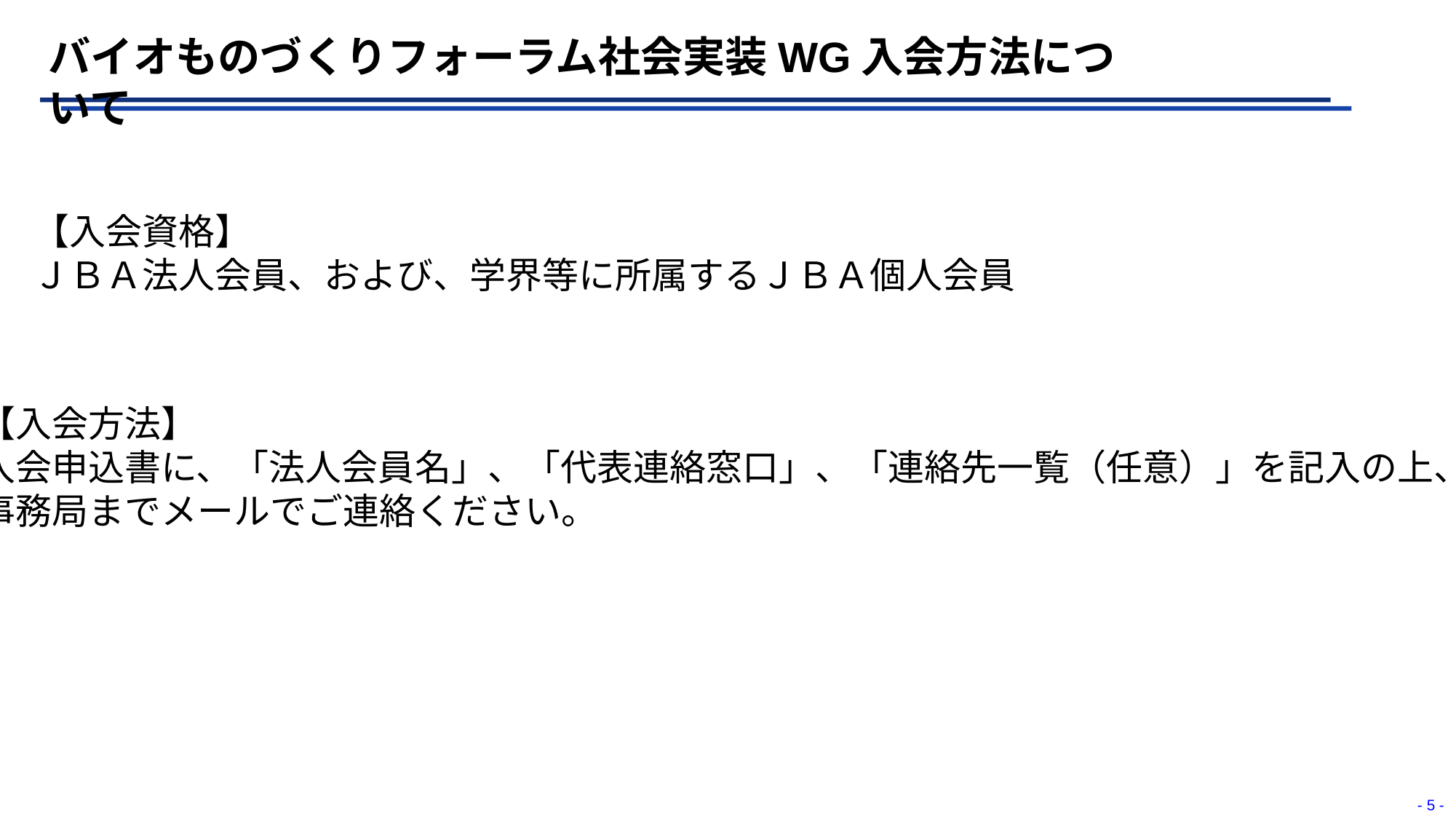

バイオものづくりフォーラム社会実装WG入会方法について
【入会資格】
ＪＢＡ法人会員、および、学界等に所属するＪＢＡ個人会員
【入会方法】
入会申込書に、「法人会員名」、「代表連絡窓口」、「連絡先一覧（任意）」を記入の上、
事務局までメールでご連絡ください。
- 5 -